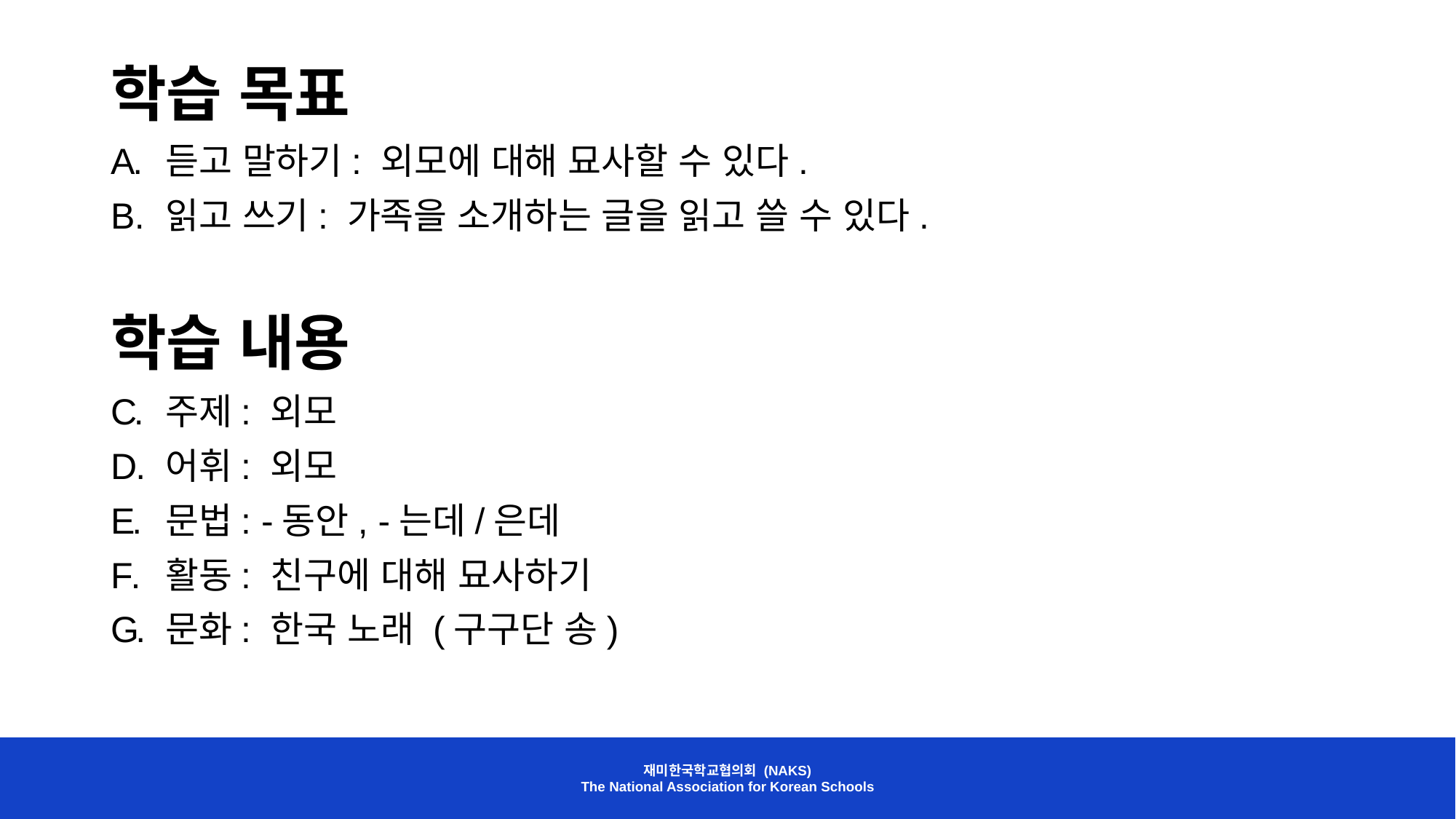

학습 목표
듣고 말하기: 외모에 대해 묘사할 수 있다.
읽고 쓰기: 가족을 소개하는 글을 읽고 쓸 수 있다.

학습 내용
주제: 외모
어휘: 외모
문법: -동안, -는데/은데
활동: 친구에 대해 묘사하기
문화: 한국 노래 (구구단 송)